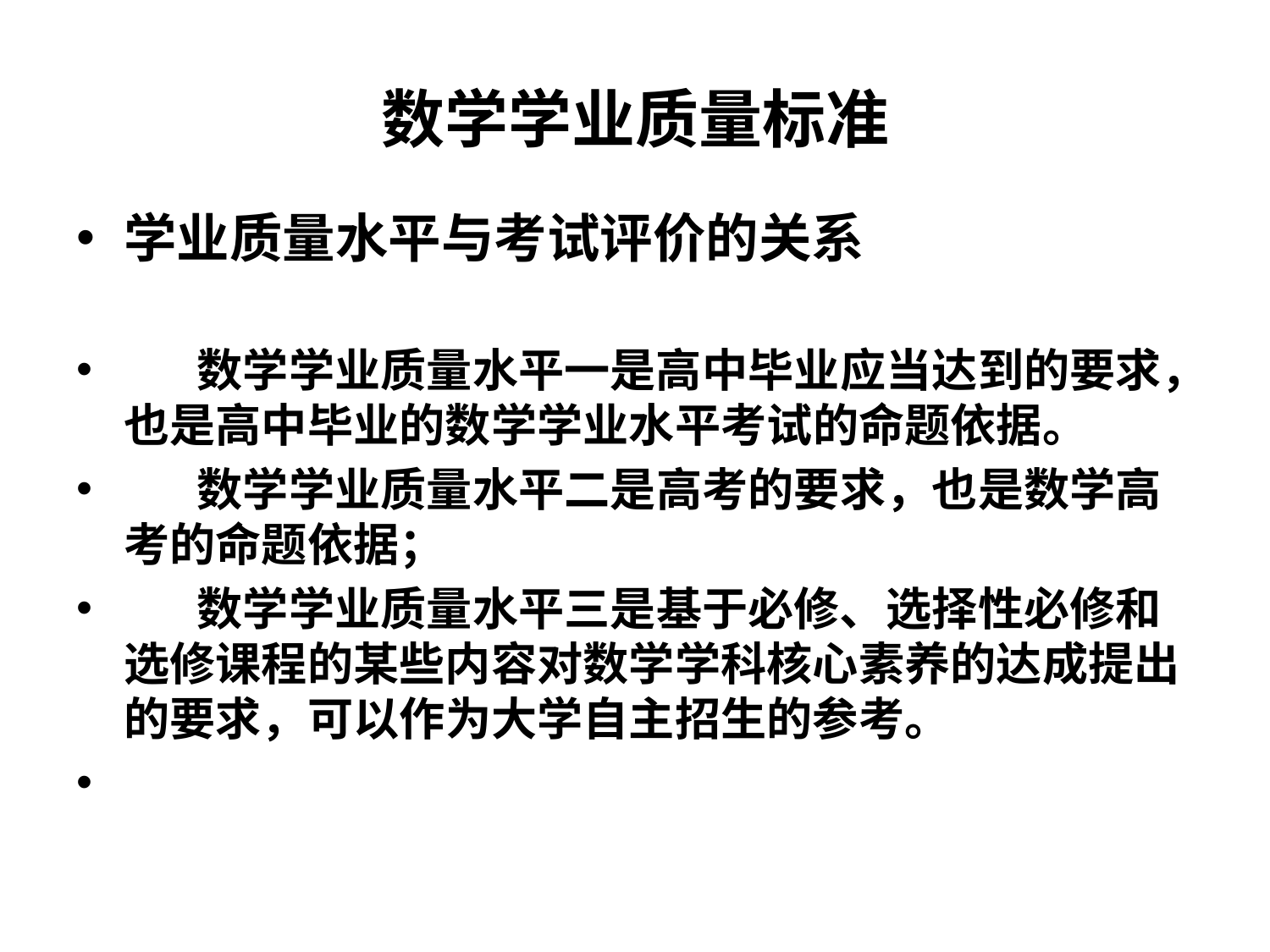

# 数学学业质量标准
学业质量水平与考试评价的关系

      数学学业质量水平一是高中毕业应当达到的要求，也是高中毕业的数学学业水平考试的命题依据。
      数学学业质量水平二是高考的要求，也是数学高考的命题依据；
      数学学业质量水平三是基于必修、选择性必修和选修课程的某些内容对数学学科核心素养的达成提出的要求，可以作为大学自主招生的参考。